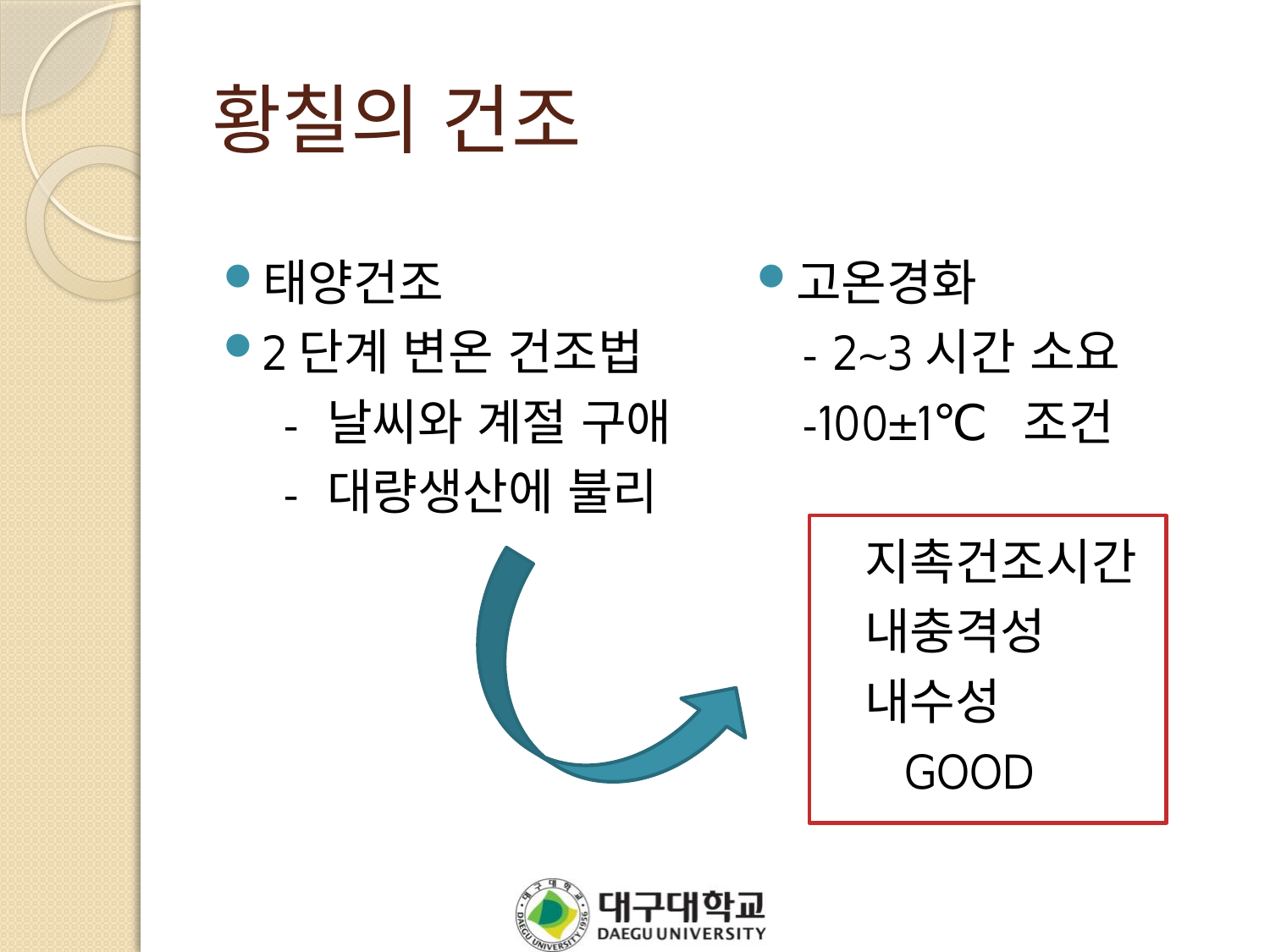

# 황칠의 건조
태양건조
2단계 변온 건조법
    - 날씨와 계절 구애
    - 대량생산에 불리
고온경화
   - 2~3시간 소요
   -100±1℃  조건

       지촉건조시간
       내충격성
       내수성
          GOOD